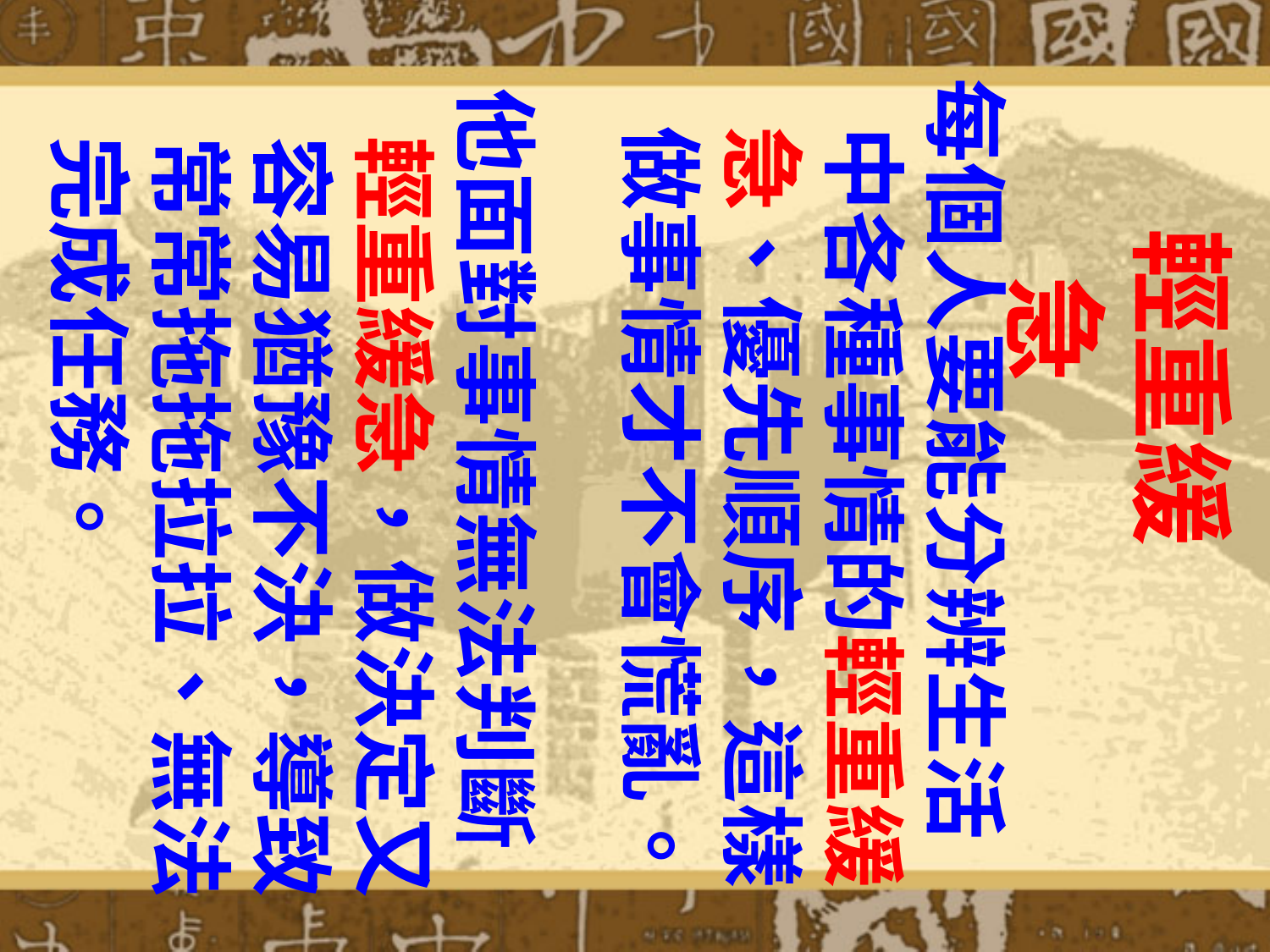

每個人要能分辨生活中各種事情的輕重緩急、優先順序，這樣做事情才不會慌亂。
他面對事情無法判斷輕重緩急，做決定又容易猶豫不決，導致常常拖拖拉拉、無法完成任務。
輕重緩急